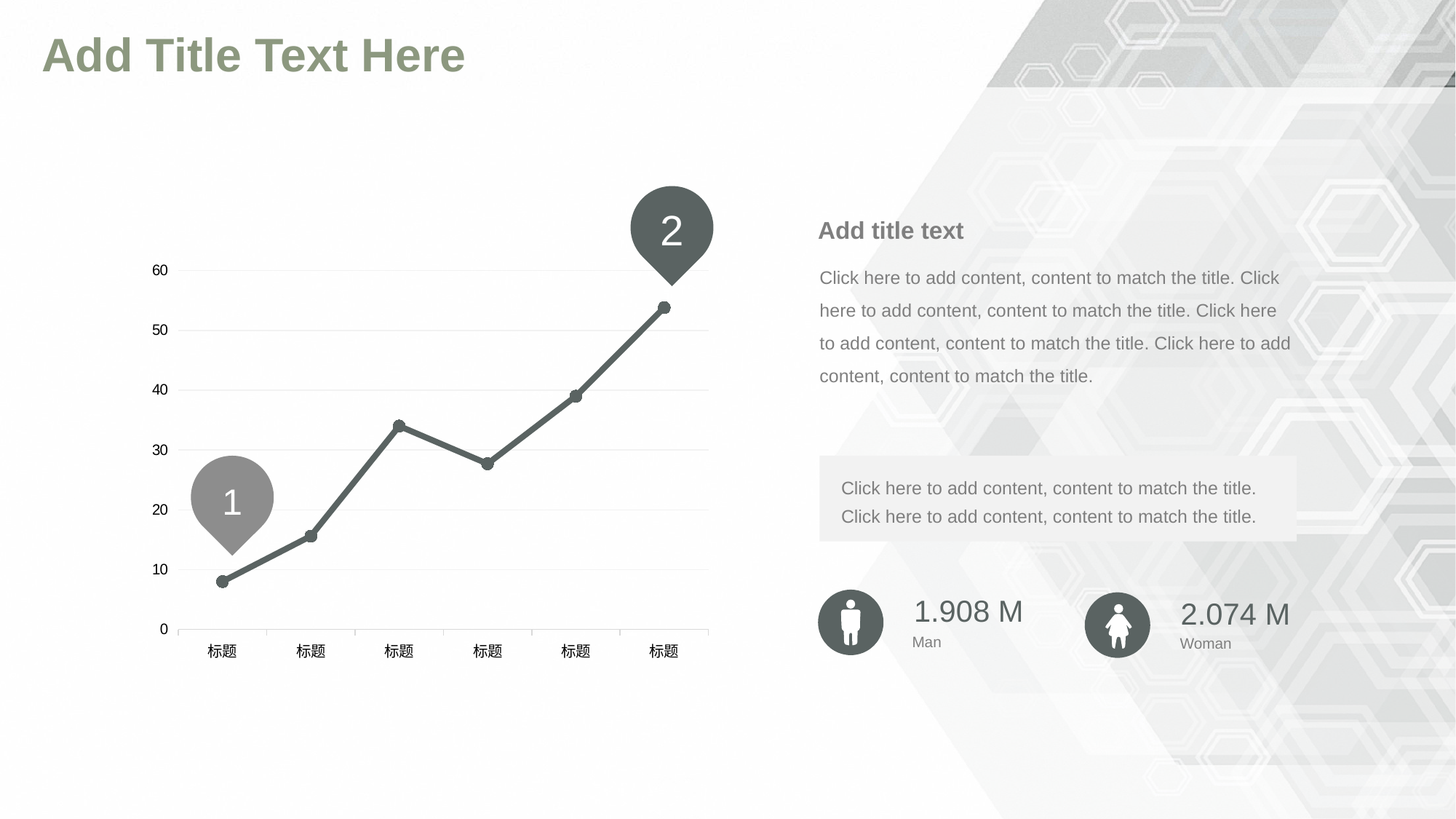

# Add Title Text Here

2
Add title text

### Chart

| Category | 列1 |
|---|---|
| 标题 | 8.0 |
| 标题 | 15.6 |
| 标题 | 34.0 |
| 标题 | 27.7 |
| 标题 | 39.0 |
| 标题 | 53.8 |
Click here to add content, content to match the title. Click here to add content, content to match the title. Click here to add content, content to match the title. Click here to add content, content to match the title.

1
Click here to add content, content to match the title. Click here to add content, content to match the title.
1.908 M
2.074 M

Man
Woman